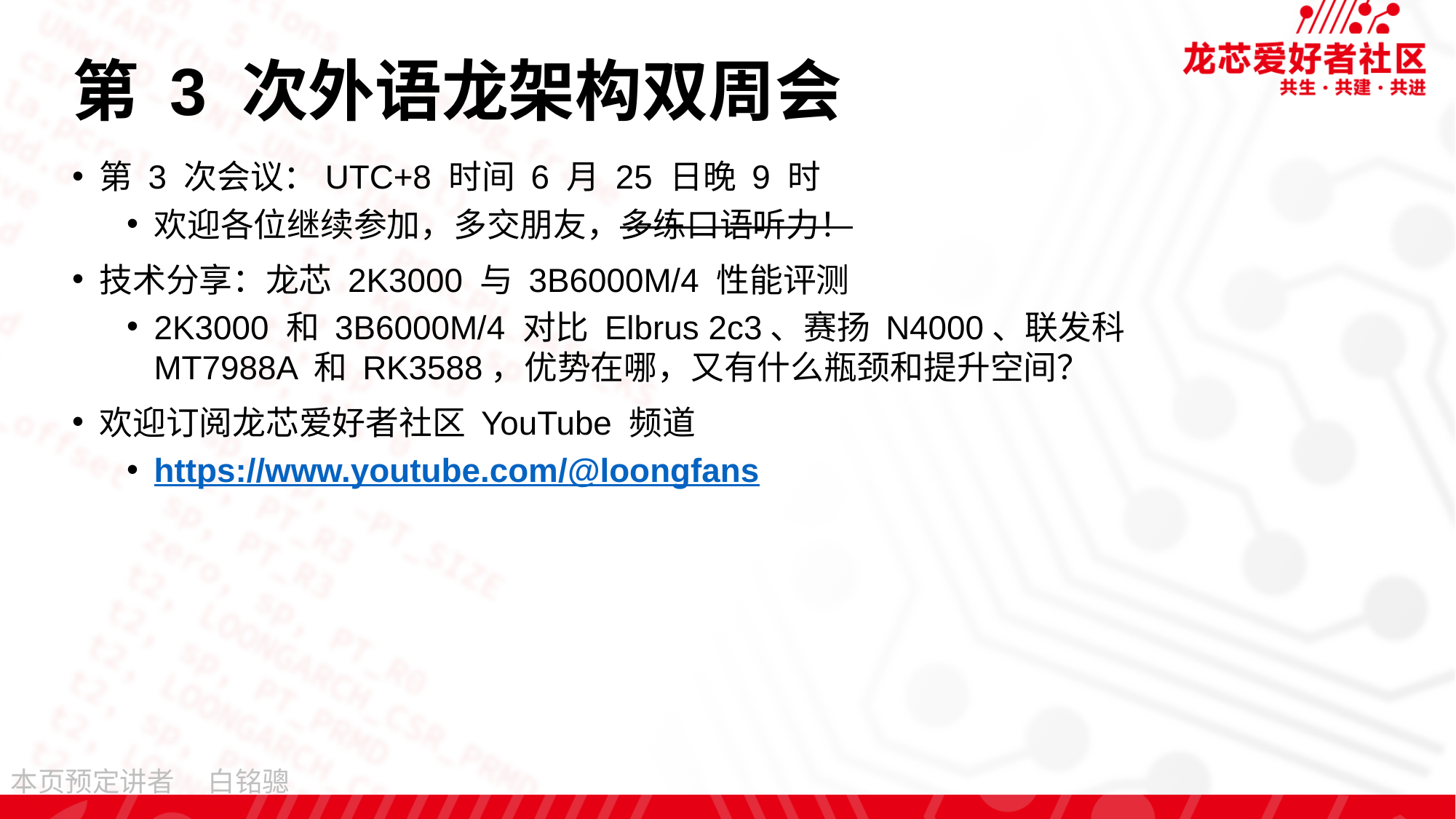

# 第 3 次外语龙架构双周会
第 3 次会议：UTC+8 时间 6 月 25 日晚 9 时
欢迎各位继续参加，多交朋友，多练口语听力！
技术分享：龙芯 2K3000 与 3B6000M/4 性能评测
2K3000 和 3B6000M/4 对比 Elbrus 2c3、赛扬 N4000、联发科 MT7988A 和 RK3588，优势在哪，又有什么瓶颈和提升空间？
欢迎订阅龙芯爱好者社区 YouTube 频道
https://www.youtube.com/@loongfans
白铭骢